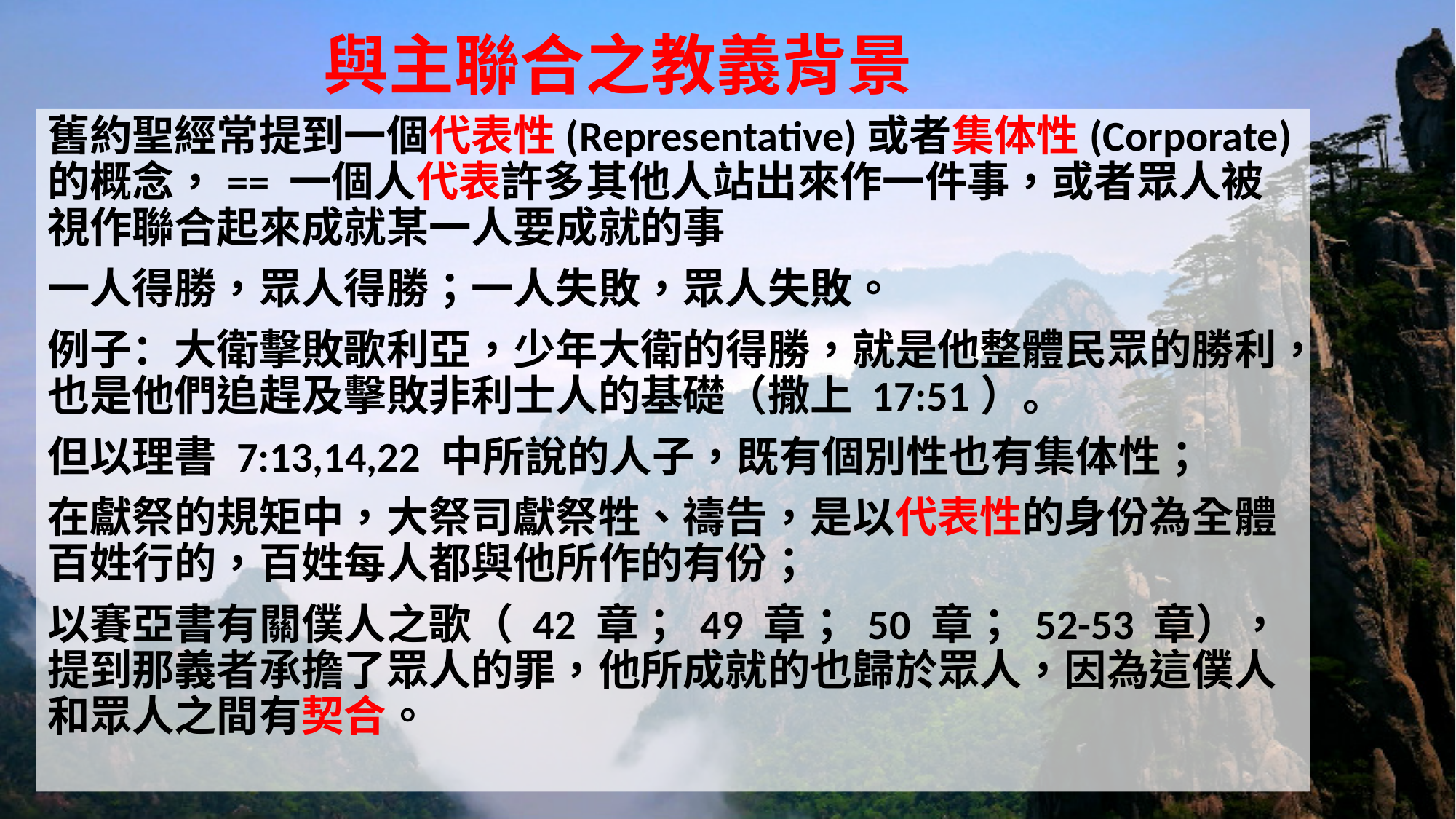

# 與主聯合之教義背景
舊約聖經常提到一個代表性(Representative)或者集体性(Corporate)的概念，== 一個人代表許多其他人站出來作一件事，或者眾人被視作聯合起來成就某一人要成就的事
一人得勝，眾人得勝；一人失敗，眾人失敗。
例子：大衛擊敗歌利亞，少年大衛的得勝，就是他整體民眾的勝利，也是他們追趕及擊敗非利士人的基礎（撒上 17:51）。
但以理書 7:13,14,22 中所說的人子，既有個別性也有集体性；
在獻祭的規矩中，大祭司獻祭牲、禱告，是以代表性的身份為全體百姓行的，百姓每人都與他所作的有份；
以賽亞書有關僕人之歌（ 42 章； 49 章； 50 章； 52-53 章），提到那義者承擔了眾人的罪，他所成就的也歸於眾人，因為這僕人和眾人之間有契合。